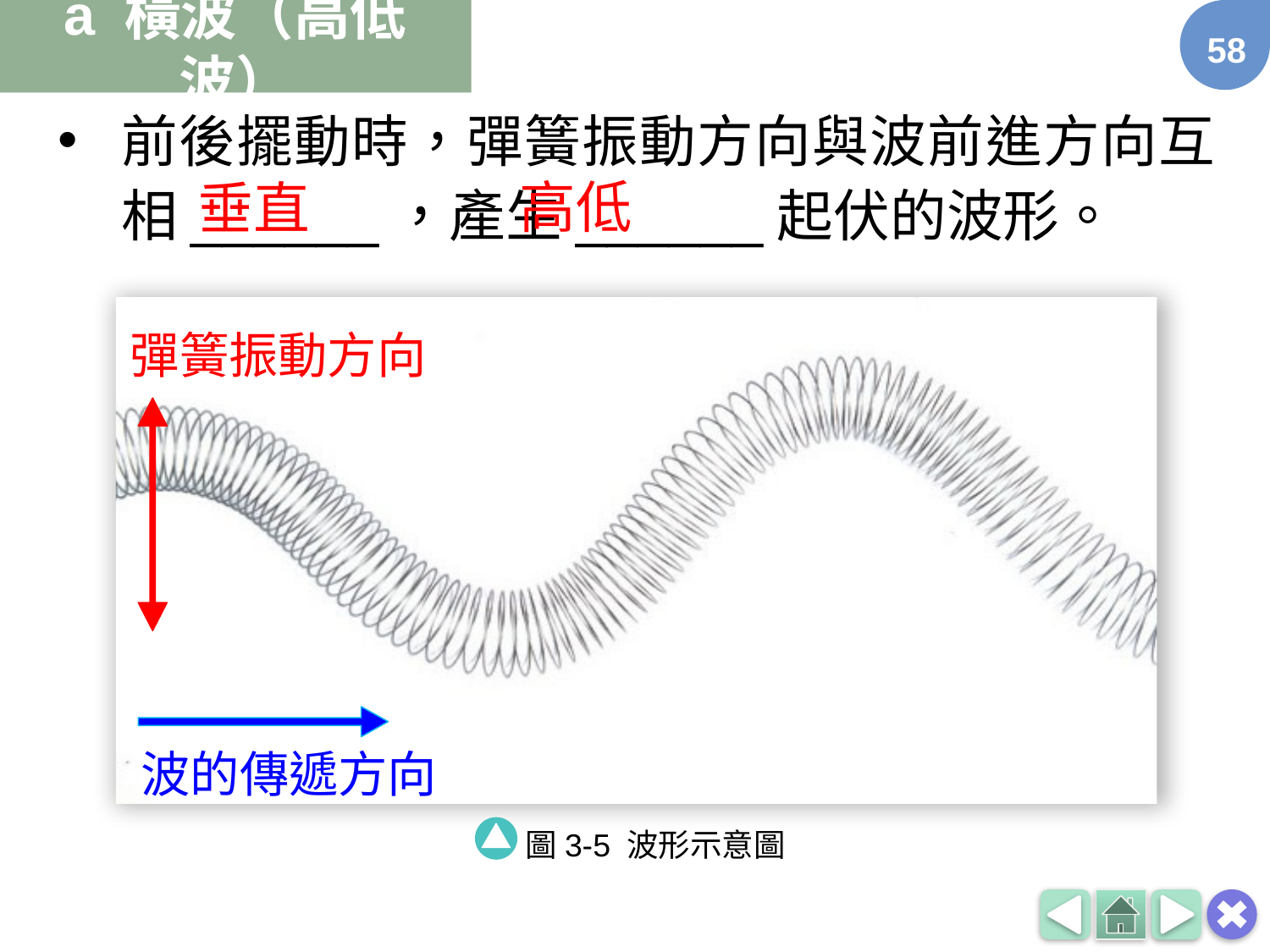

a 橫波（高低波）
58
前後擺動時，彈簧振動方向與波前進方向互相______，產生______起伏的波形。
高低
垂直

彈簧振動方向

波的傳遞方向
圖3-5 波形示意圖